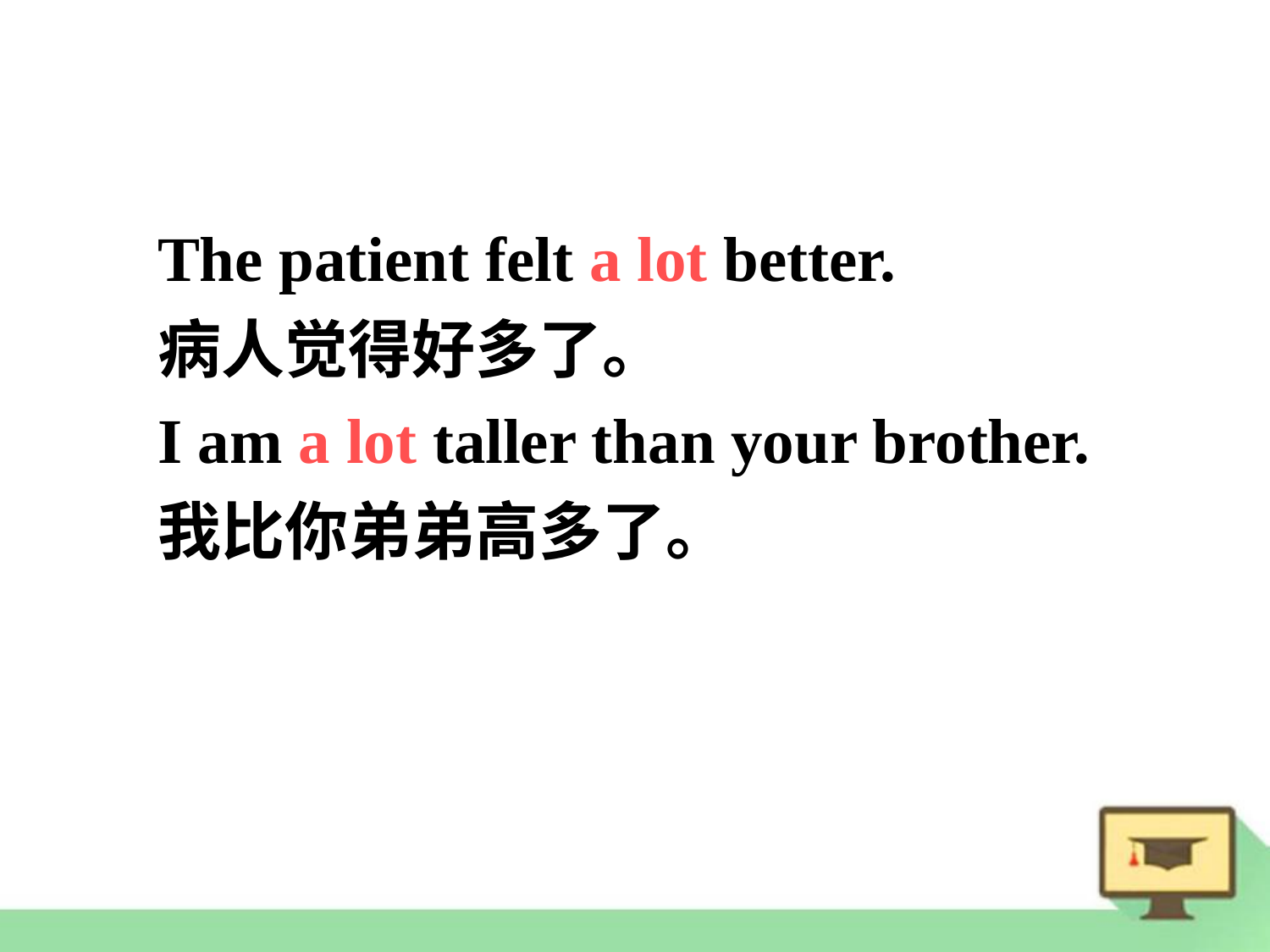

The patient felt a lot better.
病人觉得好多了。
I am a lot taller than your brother.
我比你弟弟高多了。